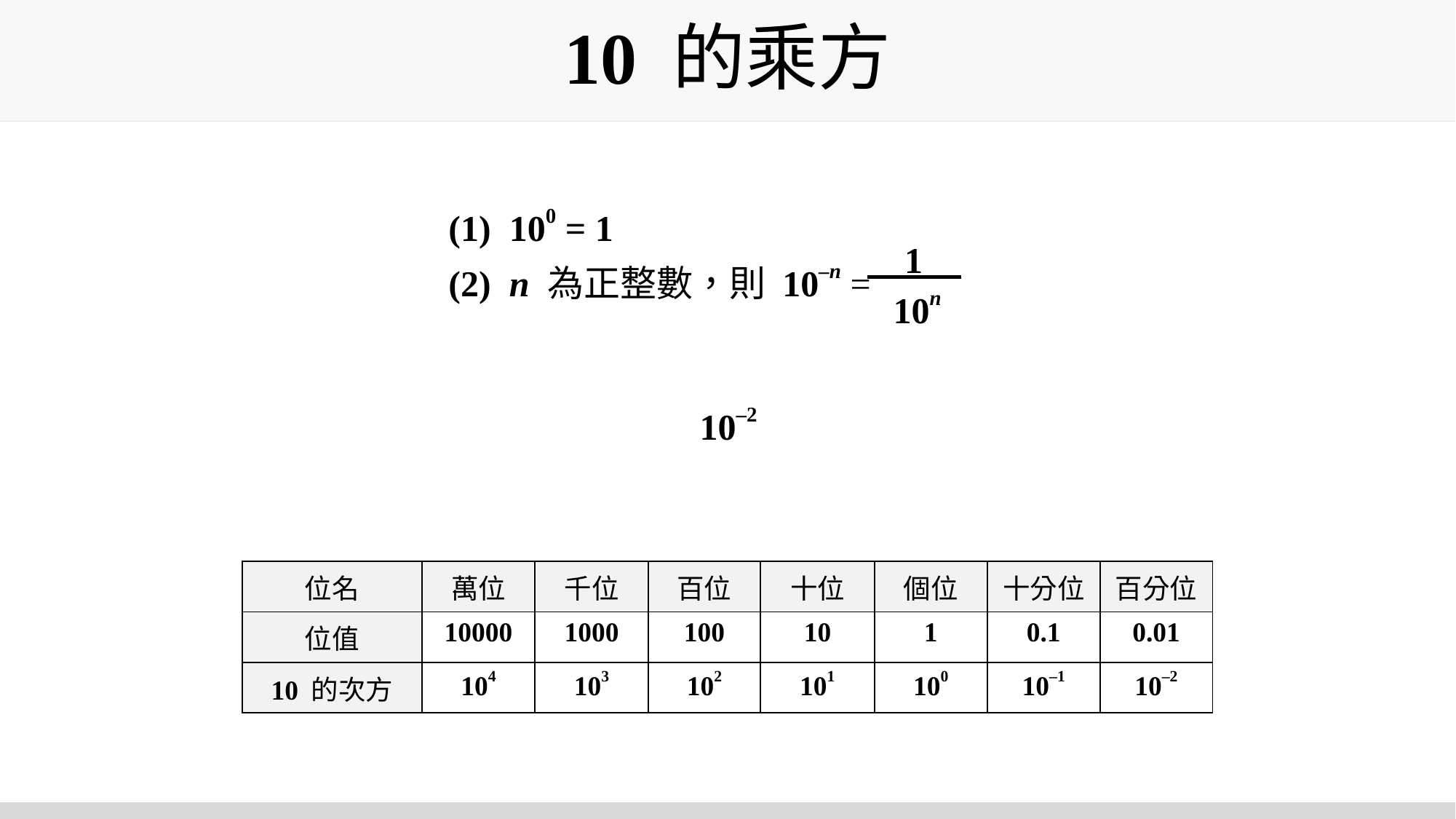

# 10 的乘方
(1)  100 = 1
(2)  n 為正整數，則 10–n =

1
10n
10–2
| 位名 | 萬位 | 千位 | 百位 | 十位 | 個位 | 十分位 | 百分位 |
| --- | --- | --- | --- | --- | --- | --- | --- |
| 位值 | 10000 | 1000 | 100 | 10 | 1 | 0.1 | 0.01 |
| 10 的次方 | 104 | 103 | 102 | 101 | 100 | 10–1 | 10–2 |